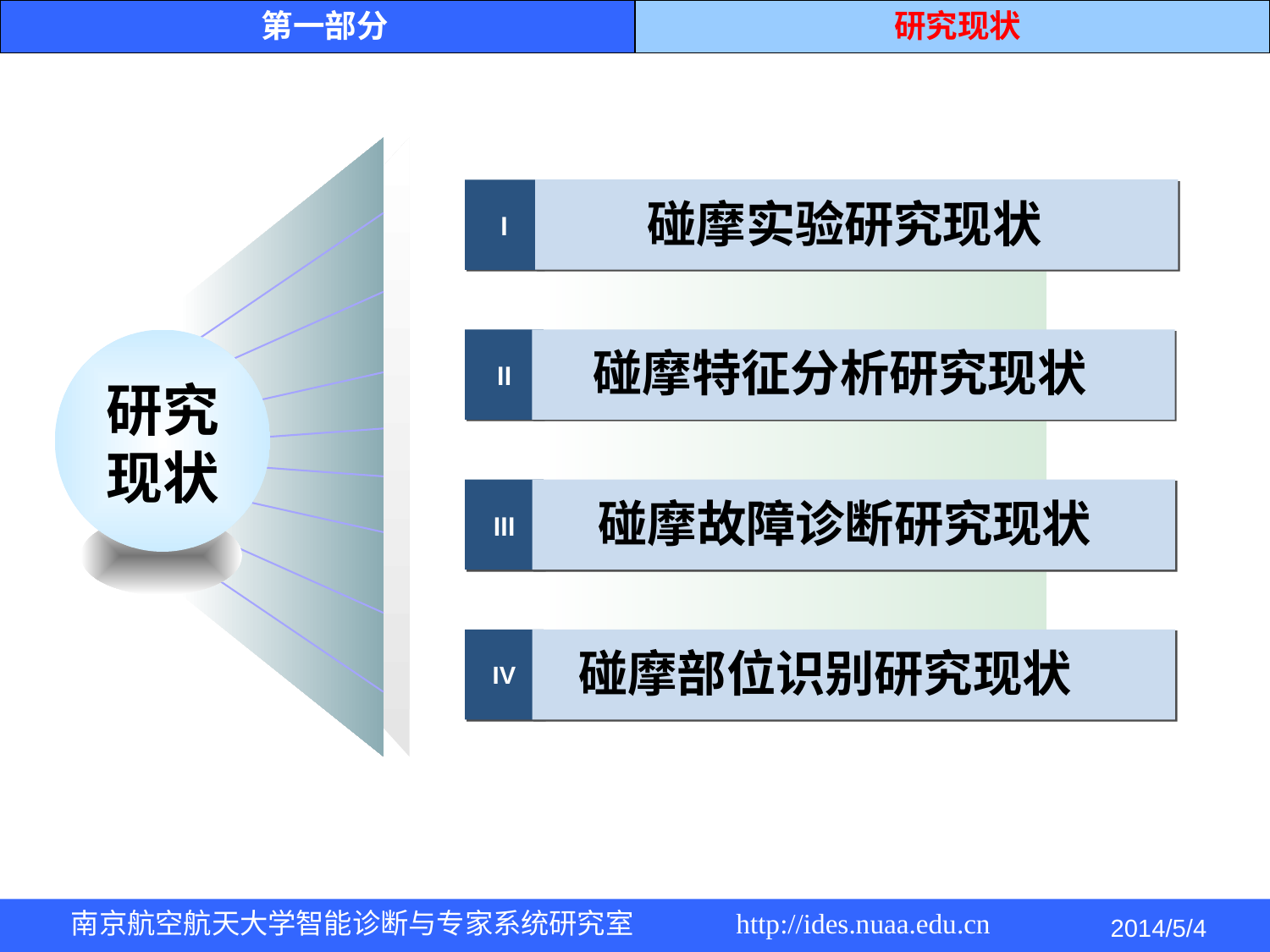

第一部分
研究现状

I

碰摩实验研究现状
II

碰摩特征分析研究现状
研究
现状
III

碰摩故障诊断研究现状
IV

碰摩部位识别研究现状
2014/5/4
南京航空航天大学智能诊断与专家系统研究室               http://ides.nuaa.edu.cn